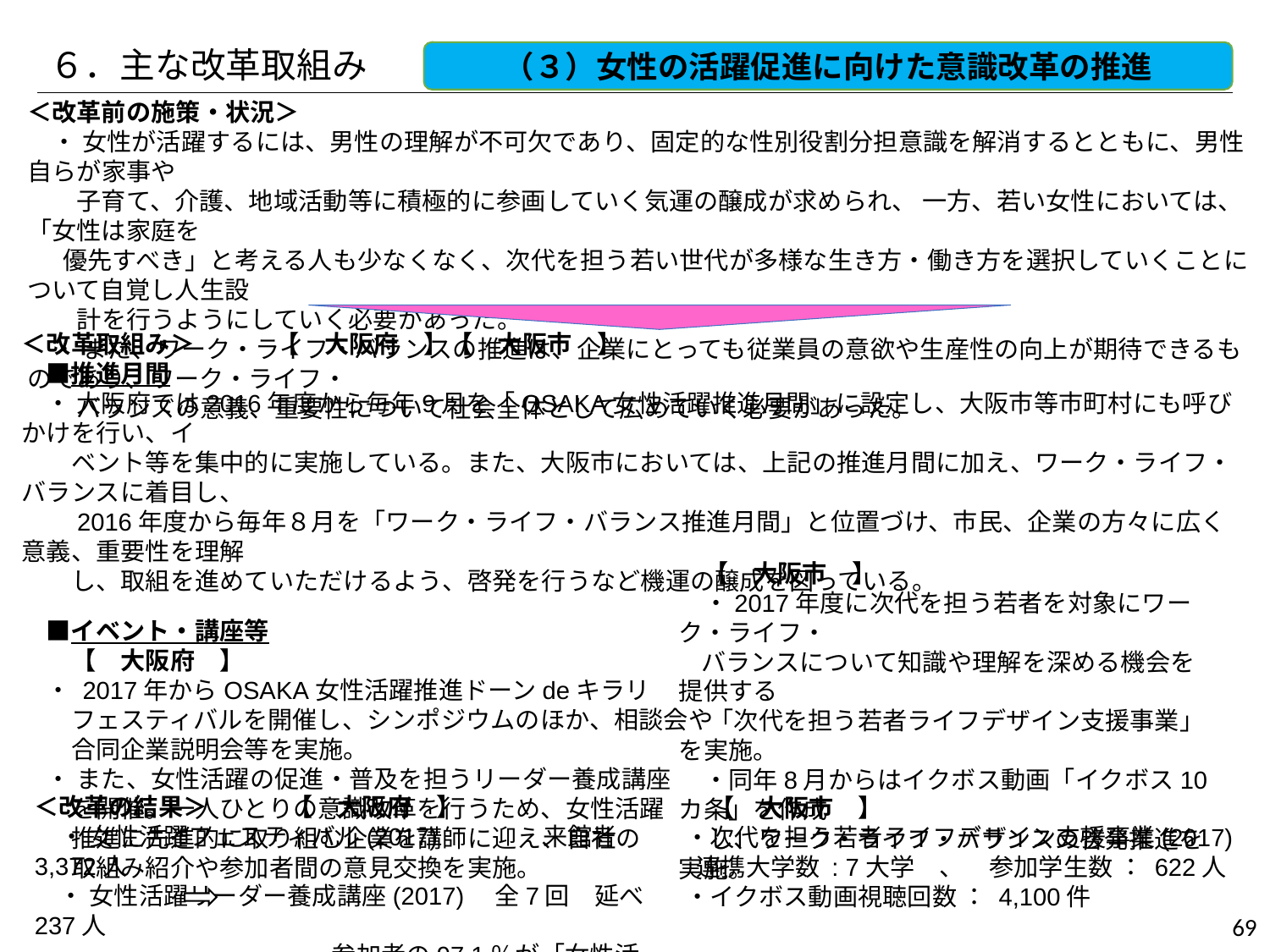

６．主な改革取組み
（３）女性の活躍促進に向けた意識改革の推進
＜改革前の施策・状況＞
　・ 女性が活躍するには、男性の理解が不可欠であり、固定的な性別役割分担意識を解消するとともに、男性自らが家事や
　　子育て、介護、地域活動等に積極的に参画していく気運の醸成が求められ、 一方、若い女性においては、「女性は家庭を
　  優先すべき」と考える人も少なくなく、次代を担う若い世代が多様な生き方・働き方を選択していくことについて自覚し人生設
　　計を行うようにしていく必要があった。
　・ また、ワーク・ライフ・バランスの推進は、企業にとっても従業員の意欲や生産性の向上が期待できるものであり、ワーク・ライフ・
　　バランスの意義、重要性について社会全体として広めていく必要があった。

＜改革取組み＞ 　　　【　大阪府　】【　大阪市　】
　■推進月間
　・ 大阪府では2016年度から毎年9月を「OSAKA女性活躍推進月間」に設定し、大阪市等市町村にも呼びかけを行い、イ
　　ベント等を集中的に実施している。また、大阪市においては、上記の推進月間に加え、ワーク・ライフ・バランスに着目し、
　　2016年度から毎年８月を「ワーク・ライフ・バランス推進月間」と位置づけ、市民、企業の方々に広く意義、重要性を理解
　　し、取組を進めていただけるよう、啓発を行うなど機運の醸成を図っている。

　■イベント・講座等
　　【　大阪府　】
　・ 2017年からOSAKA女性活躍推進ドーンdeキラリ
　　フェスティバルを開催し、シンポジウムのほか、相談会や
　　合同企業説明会等を実施。
　・ また、女性活躍の促進・普及を担うリーダー養成講座
　　を開催。一人ひとりの意識改革を行うため、女性活躍
　　推進に先進的に取り組む企業を講師に迎え、自社の
　　取組み紹介や参加者間の意見交換を実施。
　【　大阪市　】
　・2017年度に次代を担う若者を対象にワーク・ライフ・
   バランスについて知識や理解を深める機会を提供する
　 「次代を担う若者ライフデザイン支援事業」を実施。
　・同年8月からはイクボス動画「イクボス10カ条」を作成
　 し、ワーク・ライフ・バランスの啓発推進を実施。
＜改革の結果＞ 　　　【　大阪府　】
　・ 女性活躍フェスティバル(2017)　　　　来館者　3,372人
　・ 女性活躍リーダー養成講座(2017)　全7回　延べ237人
　　　　　　　　　　　　参加者の97.1％が「女性活躍推進や
　　　　　　　　　　　　女性採用の取組を推進したい」と回答。

　【　大阪市　】
・次代を担う若者ライフデザイン支援事業(2017)
 連携大学数 : 7大学　、　参加学生数 ： 622人
・イクボス動画視聴回数 ： 4,100件
69